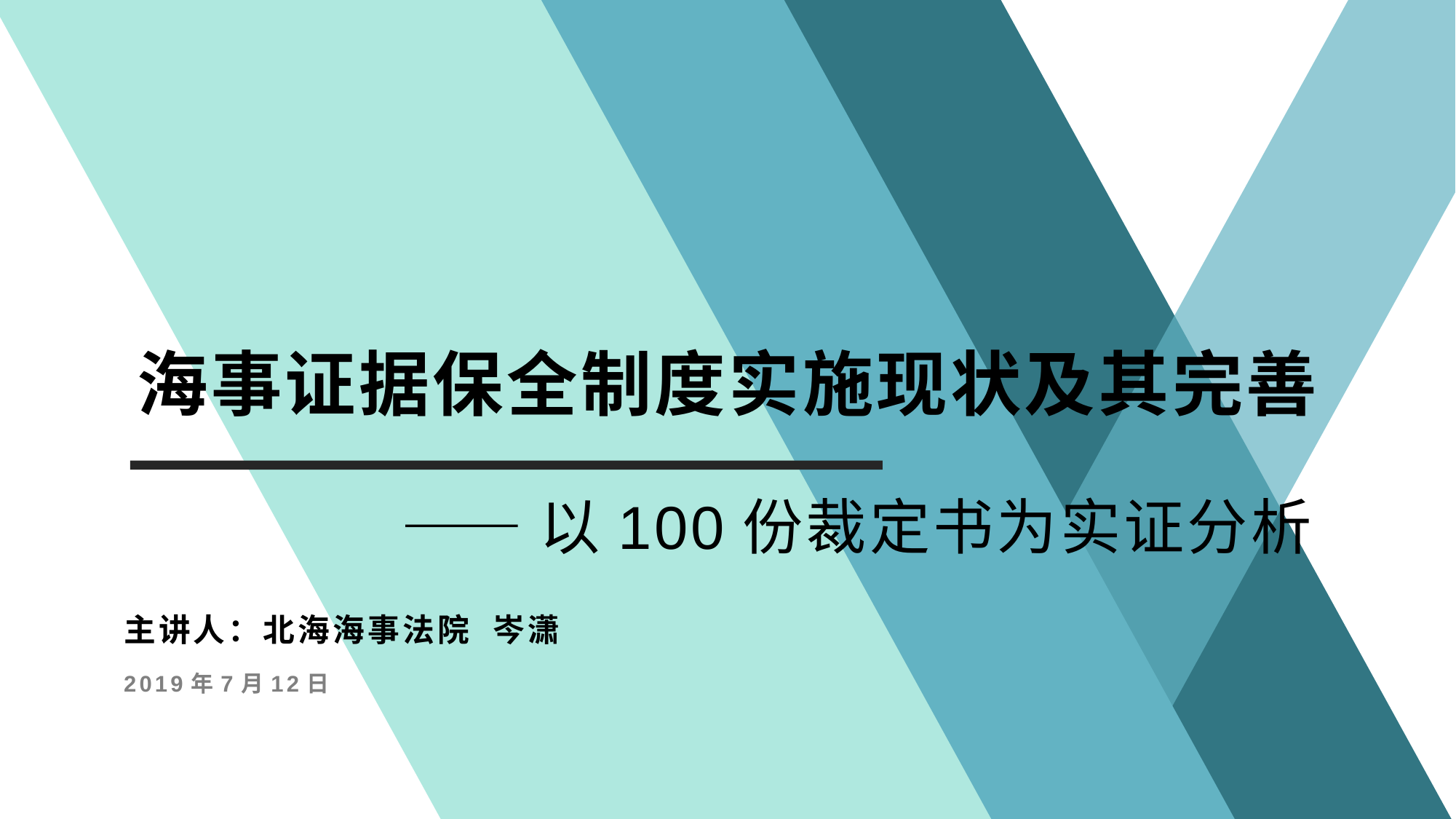

# 海事证据保全制度实施现状及其完善

——以100份裁定书为实证分析
主讲人：北海海事法院  岑潇
2019年7月12日